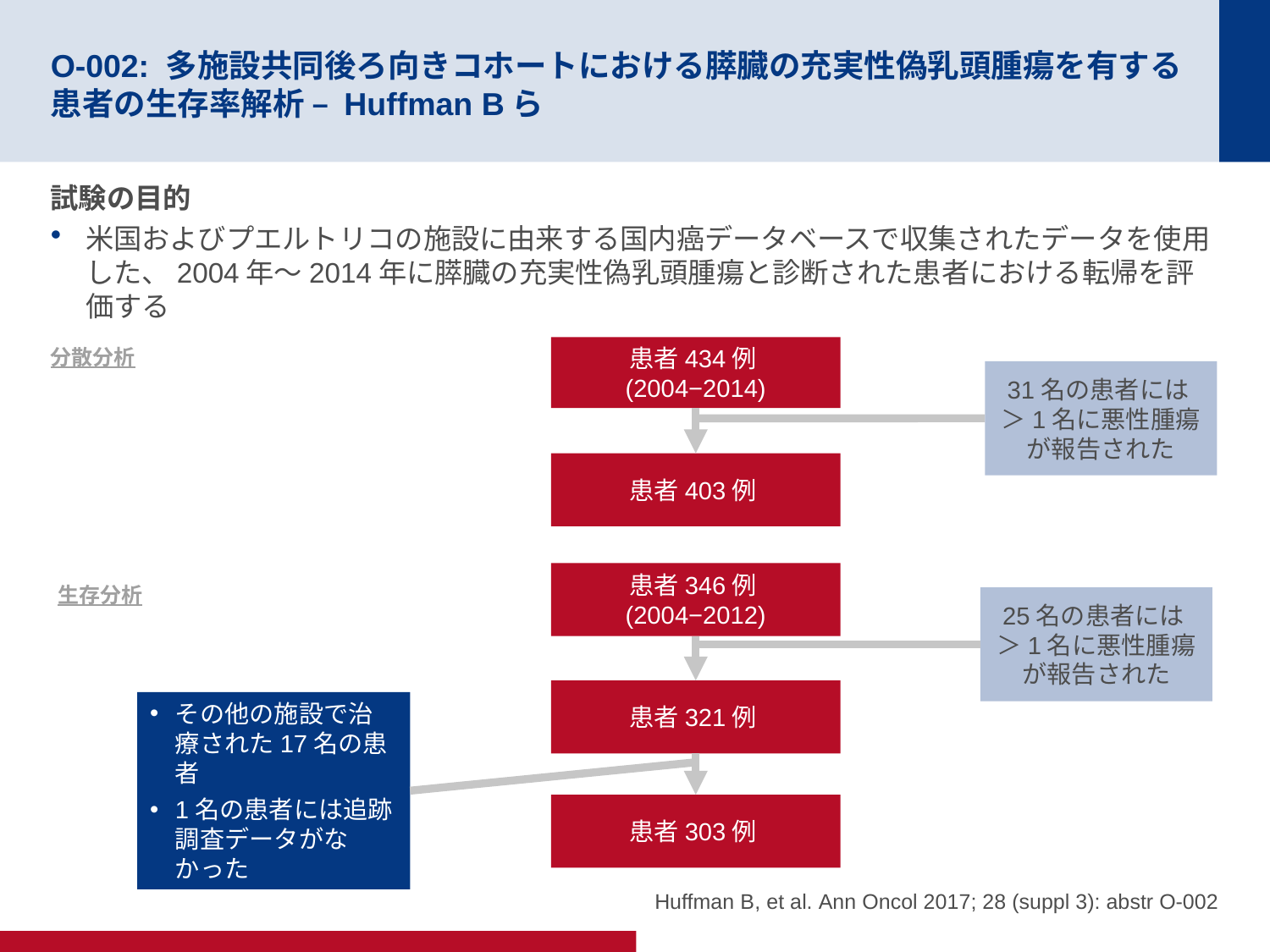

# O-002: 多施設共同後ろ向きコホートにおける膵臓の充実性偽乳頭腫瘍を有する患者の生存率解析 – Huffman Bら
試験の目的
米国およびプエルトリコの施設に由来する国内癌データベースで収集されたデータを使用した、2004年～2014年に膵臓の充実性偽乳頭腫瘍と診断された患者における転帰を評価する
患者434例
(2004−2014)
分散分析
31名の患者には
＞1名に悪性腫瘍が報告された
患者403例
患者346例
(2004−2012)
生存分析
25名の患者には
＞1名に悪性腫瘍が報告された
患者321例
その他の施設で治療された17名の患者
1名の患者には追跡調査データがなかった
患者303例
Huffman B, et al. Ann Oncol 2017; 28 (suppl 3): abstr O-002